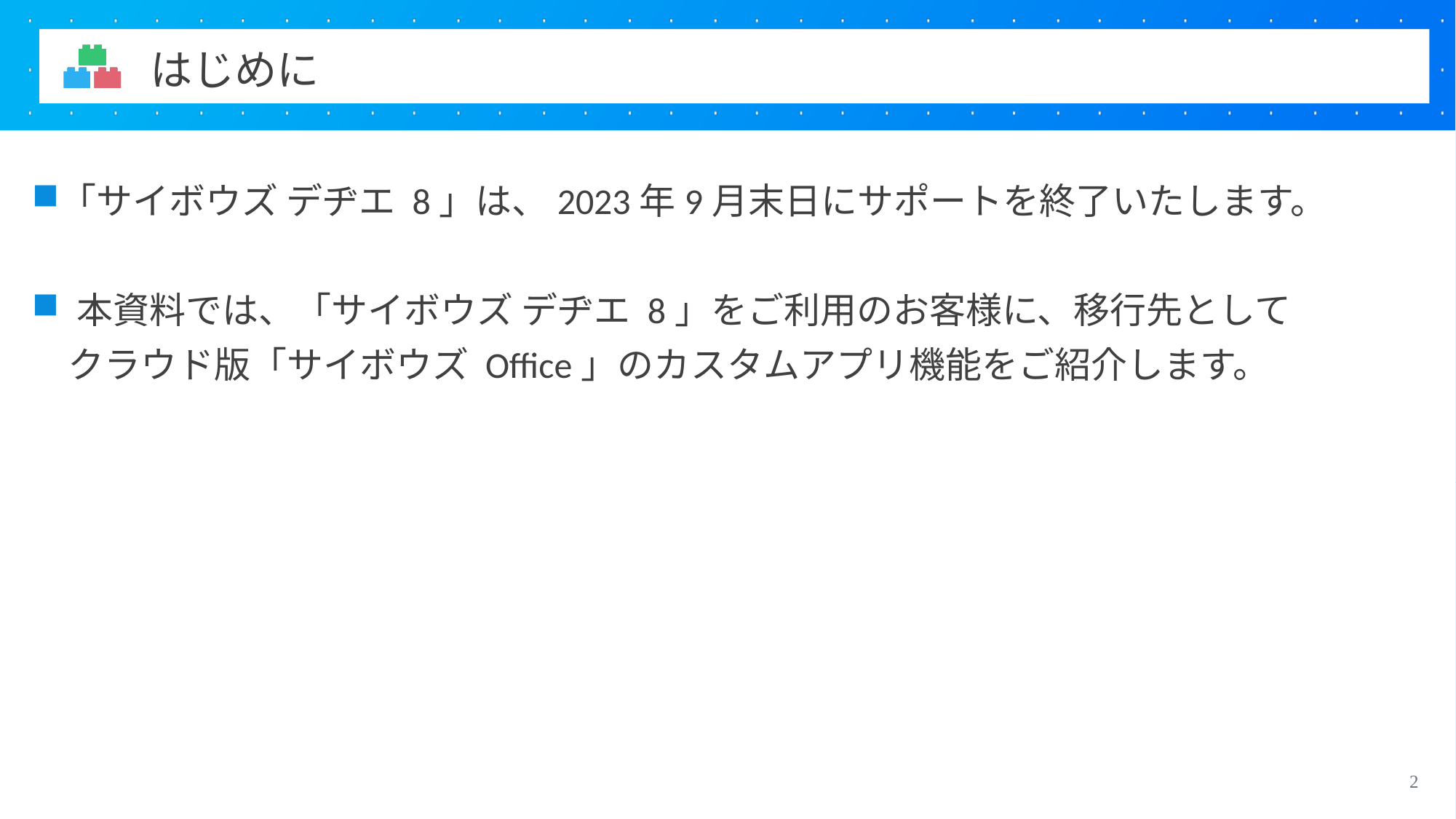

はじめに
「サイボウズ デヂエ 8」は、2023年9月末日にサポートを終了いたします。

 本資料では、「サイボウズ デヂエ 8」をご利用のお客様に、移行先として
　クラウド版「サイボウズ Office」のカスタムアプリ機能をご紹介します。
2